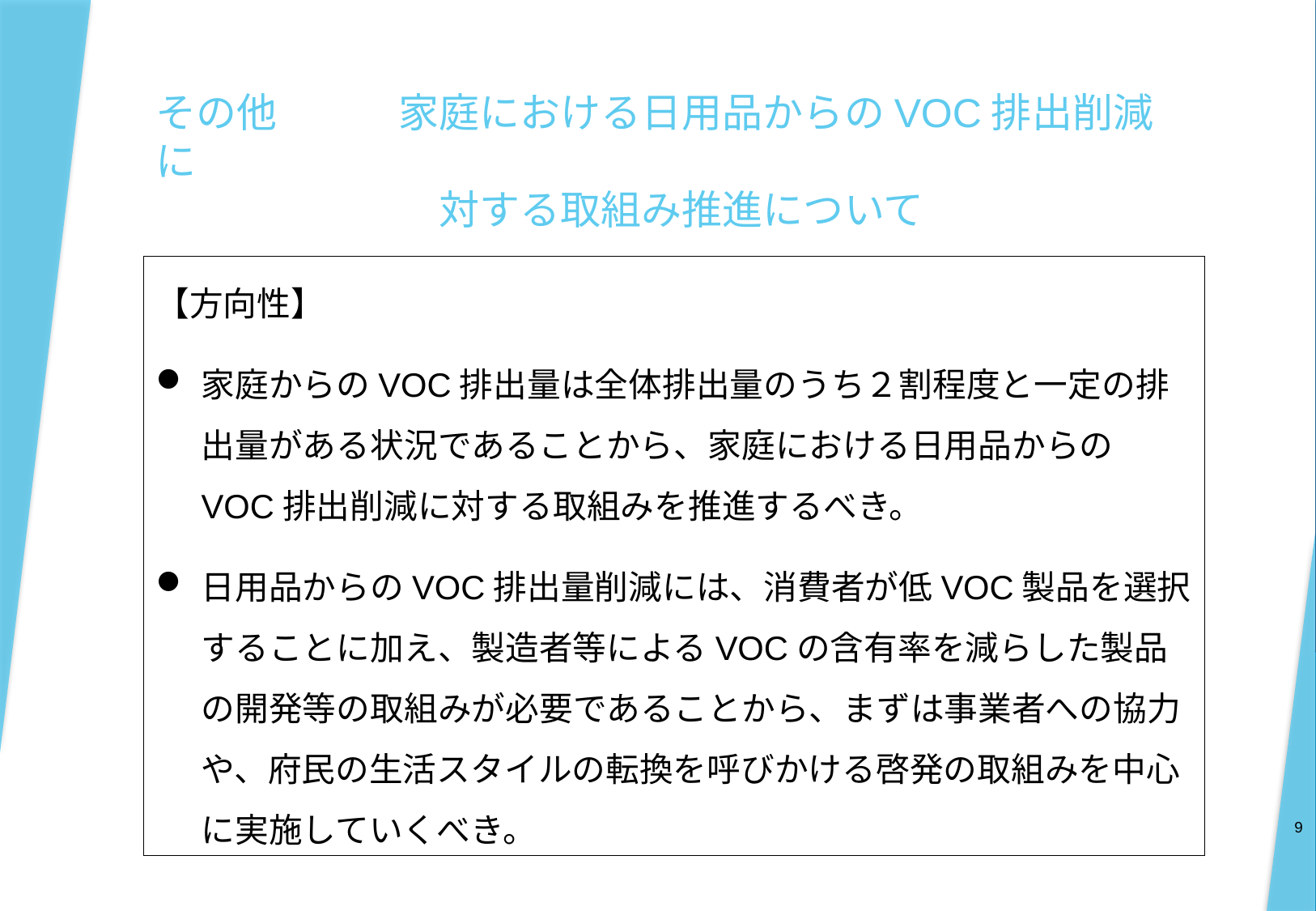

# その他　　　家庭における日用品からのVOC排出削減に 　　　　　　　対する取組み推進について
【方向性】
家庭からのVOC排出量は全体排出量のうち２割程度と一定の排出量がある状況であることから、家庭における日用品からのVOC排出削減に対する取組みを推進するべき。
日用品からのVOC排出量削減には、消費者が低VOC製品を選択することに加え、製造者等によるVOCの含有率を減らした製品の開発等の取組みが必要であることから、まずは事業者への協力や、府民の生活スタイルの転換を呼びかける啓発の取組みを中心に実施していくべき。

9